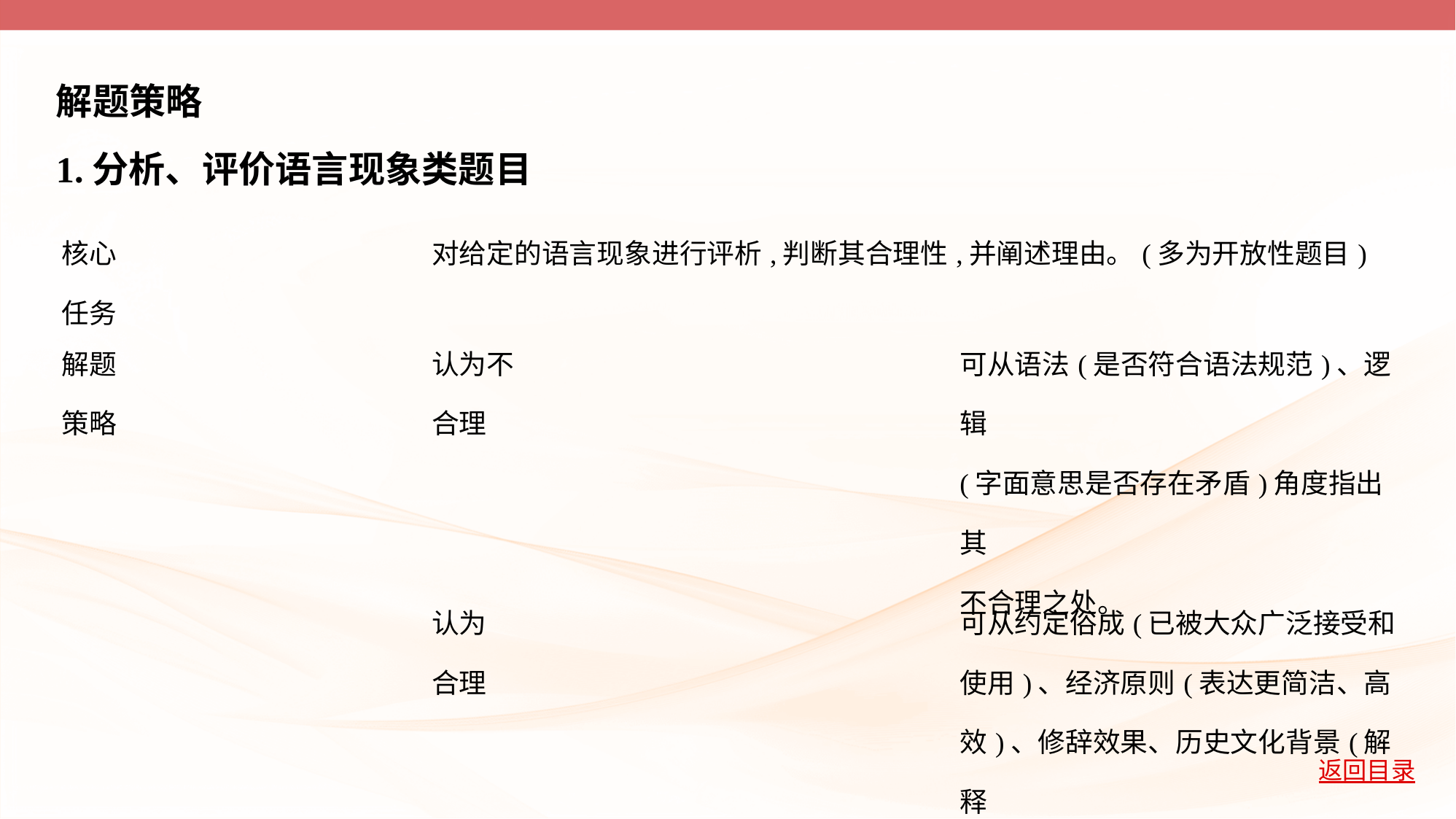

解题策略
1.分析、评价语言现象类题目
| 核心 任务 | 对给定的语言现象进行评析,判断其合理性,并阐述理由。(多为开放性题目) |  |
| --- | --- | --- |
| 解题 策略 | 认为不 合理 | 可从语法(是否符合语法规范)、逻辑 (字面意思是否存在矛盾)角度指出其 不合理之处。 |
|  | 认为 合理 | 可从约定俗成(已被大众广泛接受和 使用)、经济原则(表达更简洁、高 效)、修辞效果、历史文化背景(解释 其可能源于历史典故或文化心理)等 角度论证其合理性。 |